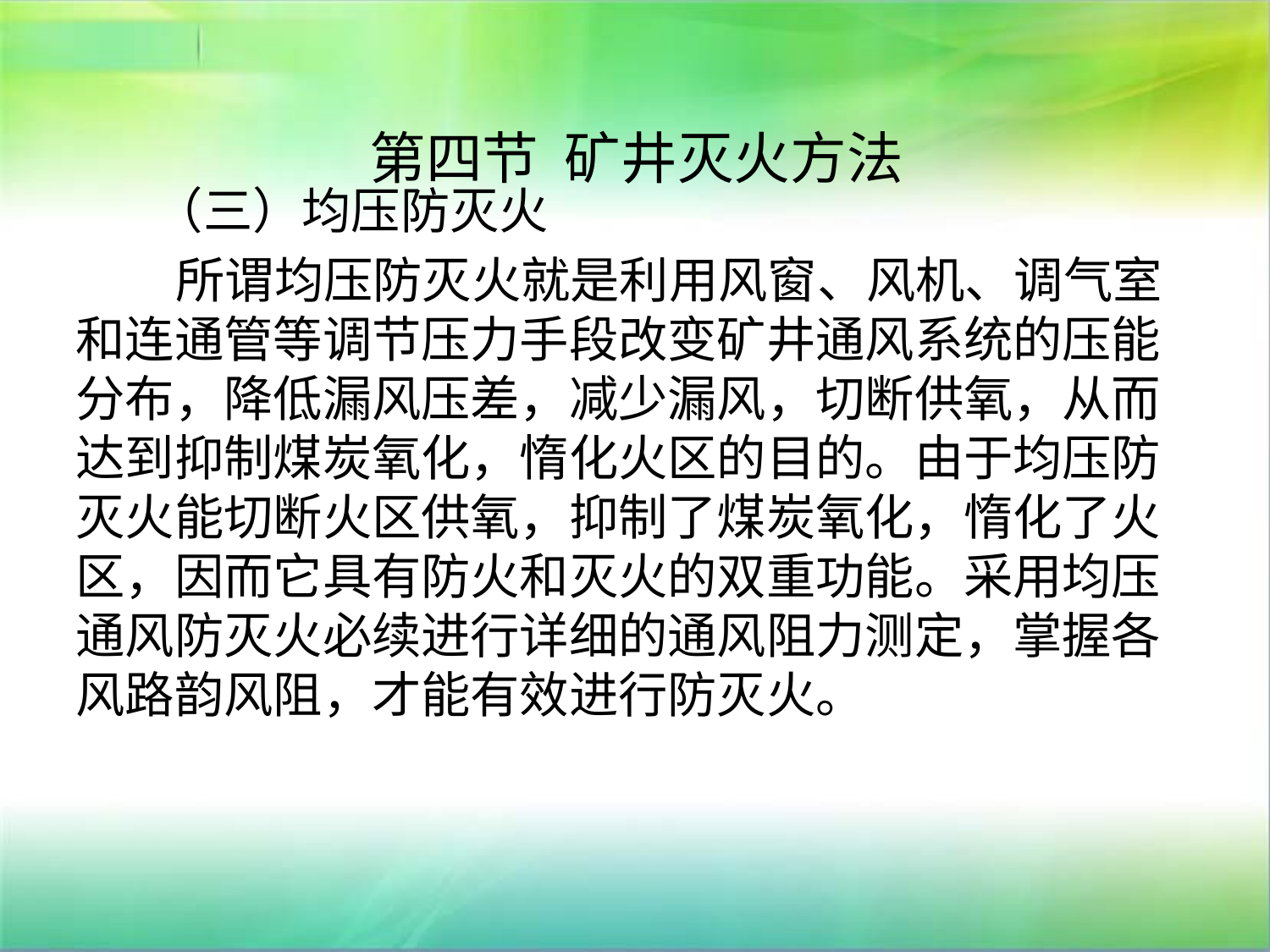

# 第四节  矿井灭火方法
      （三）均压防灭火
        所谓均压防灭火就是利用风窗、风机、调气室和连通管等调节压力手段改变矿井通风系统的压能分布，降低漏风压差，减少漏风，切断供氧，从而达到抑制煤炭氧化，惰化火区的目的。由于均压防灭火能切断火区供氧，抑制了煤炭氧化，惰化了火区，因而它具有防火和灭火的双重功能。采用均压通风防灭火必续进行详细的通风阻力测定，掌握各风路韵风阻，才能有效进行防灭火。